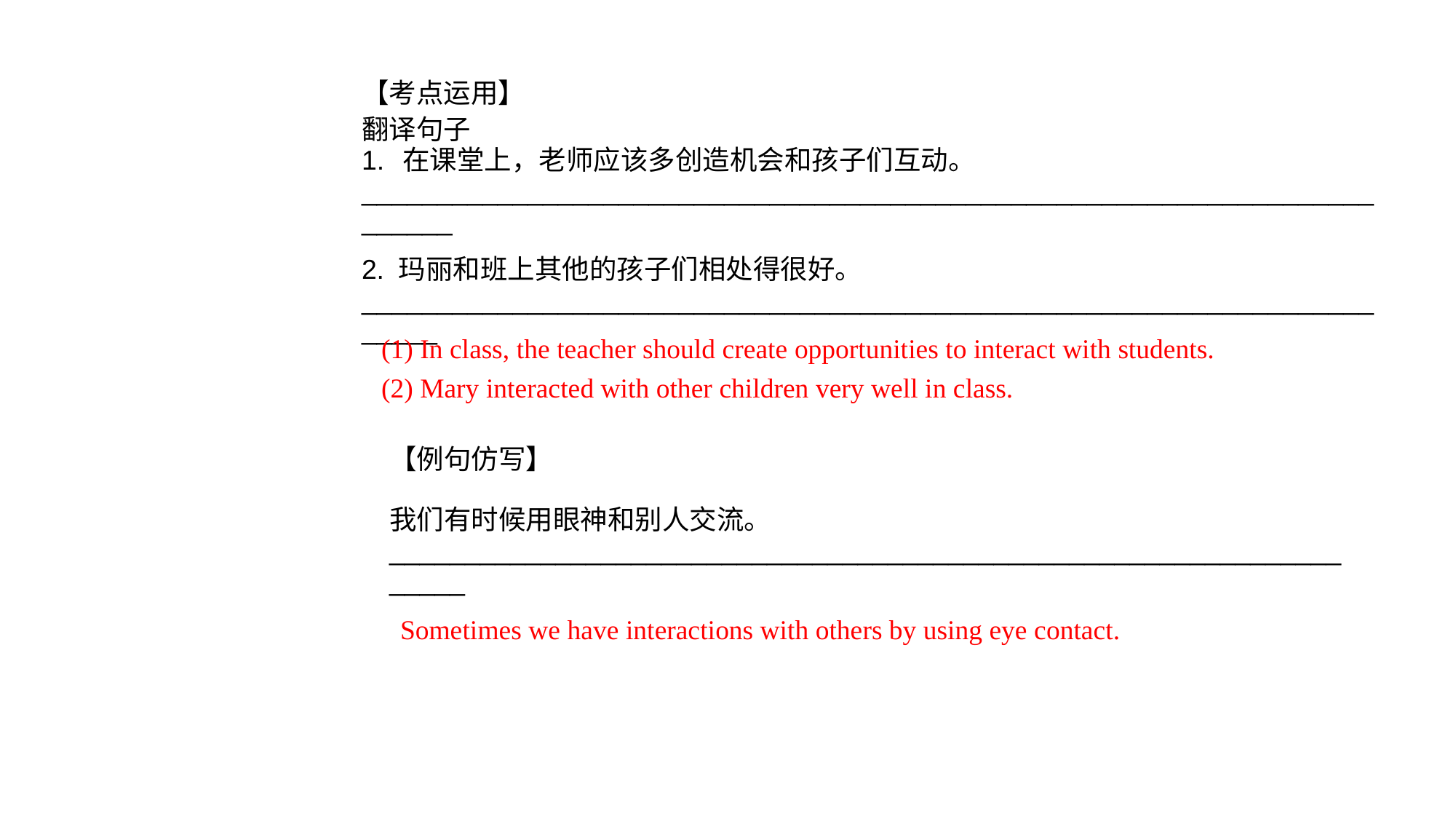

【考点运用】
翻译句子
在课堂上，老师应该多创造机会和孩子们互动。
_________________________________________________________________________
2. 玛丽和班上其他的孩子们相处得很好。
________________________________________________________________________
 (1) In class, the teacher should create opportunities to interact with students.
 (2) Mary interacted with other children very well in class.
【例句仿写】

我们有时候用眼神和别人交流。
____________________________________________________________________
Sometimes we have interactions with others by using eye contact.